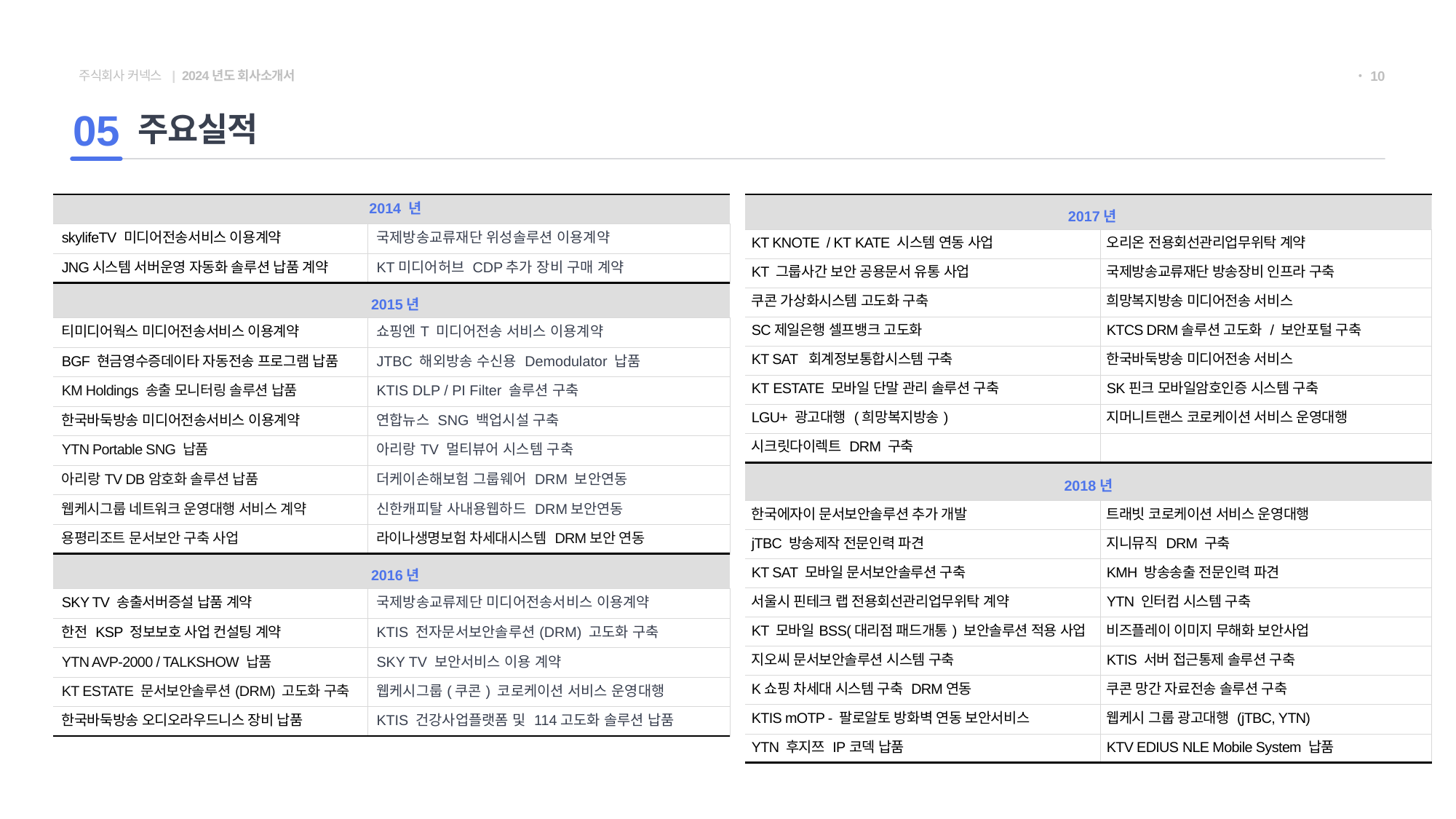

・10
주요실적
05
| 2014 년 |  |
| --- | --- |
| skylifeTV 미디어전송서비스 이용계약 | 국제방송교류재단 위성솔루션 이용계약 |
| JNG시스템 서버운영 자동화 솔루션 납품 계약 | KT미디어허브 CDP추가 장비 구매 계약 |
| 2015년 |  |
| 티미디어웍스 미디어전송서비스 이용계약 | 쇼핑엔T 미디어전송 서비스 이용계약 |
| BGF 현금영수증데이타 자동전송 프로그램 납품 | JTBC 해외방송 수신용 Demodulator 납품 |
| KM Holdings 송출 모니터링 솔루션 납품 | KTIS DLP / PI Filter 솔루션 구축 |
| 한국바둑방송 미디어전송서비스 이용계약 | 연합뉴스 SNG 백업시설 구축 |
| YTN Portable SNG 납품 | 아리랑TV 멀티뷰어 시스템 구축 |
| 아리랑TV DB암호화 솔루션 납품 | 더케이손해보험 그룹웨어 DRM 보안연동 |
| 웹케시그룹 네트워크 운영대행 서비스 계약 | 신한캐피탈 사내용웹하드 DRM보안연동 |
| 용평리조트 문서보안 구축 사업 | 라이나생명보험 차세대시스템 DRM보안 연동 |
| 2016년 |  |
| SKY TV 송출서버증설 납품 계약 | 국제방송교류제단 미디어전송서비스 이용계약 |
| 한전 KSP 정보보호 사업 컨설팅 계약 | KTIS 전자문서보안솔루션(DRM) 고도화 구축 |
| YTN AVP-2000 / TALKSHOW 납품 | SKY TV 보안서비스 이용 계약 |
| KT ESTATE 문서보안솔루션(DRM) 고도화 구축 | 웹케시그룹(쿠콘) 코로케이션 서비스 운영대행 |
| 한국바둑방송 오디오라우드니스 장비 납품 | KTIS 건강사업플랫폼 및 114고도화 솔루션 납품 |
| 2017년 |  |
| --- | --- |
| KT KNOTE / KT KATE 시스템 연동 사업 | 오리온 전용회선관리업무위탁 계약 |
| KT 그룹사간 보안 공용문서 유통 사업 | 국제방송교류재단 방송장비 인프라 구축 |
| 쿠콘 가상화시스템 고도화 구축 | 희망복지방송 미디어전송 서비스 |
| SC제일은행 셀프뱅크 고도화 | KTCS DRM솔루션 고도화 / 보안포털 구축 |
| KT SAT 회계정보통합시스템 구축 | 한국바둑방송 미디어전송 서비스 |
| KT ESTATE 모바일 단말 관리 솔루션 구축 | SK핀크 모바일암호인증 시스템 구축 |
| LGU+ 광고대행 (희망복지방송) | 지머니트랜스 코로케이션 서비스 운영대행 |
| 시크릿다이렉트 DRM 구축 |  |
| 2018년 |  |
| 한국에자이 문서보안솔루션 추가 개발 | 트래빗 코로케이션 서비스 운영대행 |
| jTBC 방송제작 전문인력 파견 | 지니뮤직 DRM 구축 |
| KT SAT 모바일 문서보안솔루션 구축 | KMH 방송송출 전문인력 파견 |
| 서울시 핀테크 랩 전용회선관리업무위탁 계약 | YTN 인터컴 시스템 구축 |
| KT 모바일BSS(대리점 패드개통) 보안솔루션 적용 사업 | 비즈플레이 이미지 무해화 보안사업 |
| 지오씨 문서보안솔루션 시스템 구축 | KTIS 서버 접근통제 솔루션 구축 |
| K쇼핑 차세대 시스템 구축 DRM연동 | 쿠콘 망간 자료전송 솔루션 구축 |
| KTIS mOTP - 팔로알토 방화벽 연동 보안서비스 | 웹케시 그룹 광고대행 (jTBC, YTN) |
| YTN 후지쯔 IP코덱 납품 | KTV EDIUS NLE Mobile System 납품 |